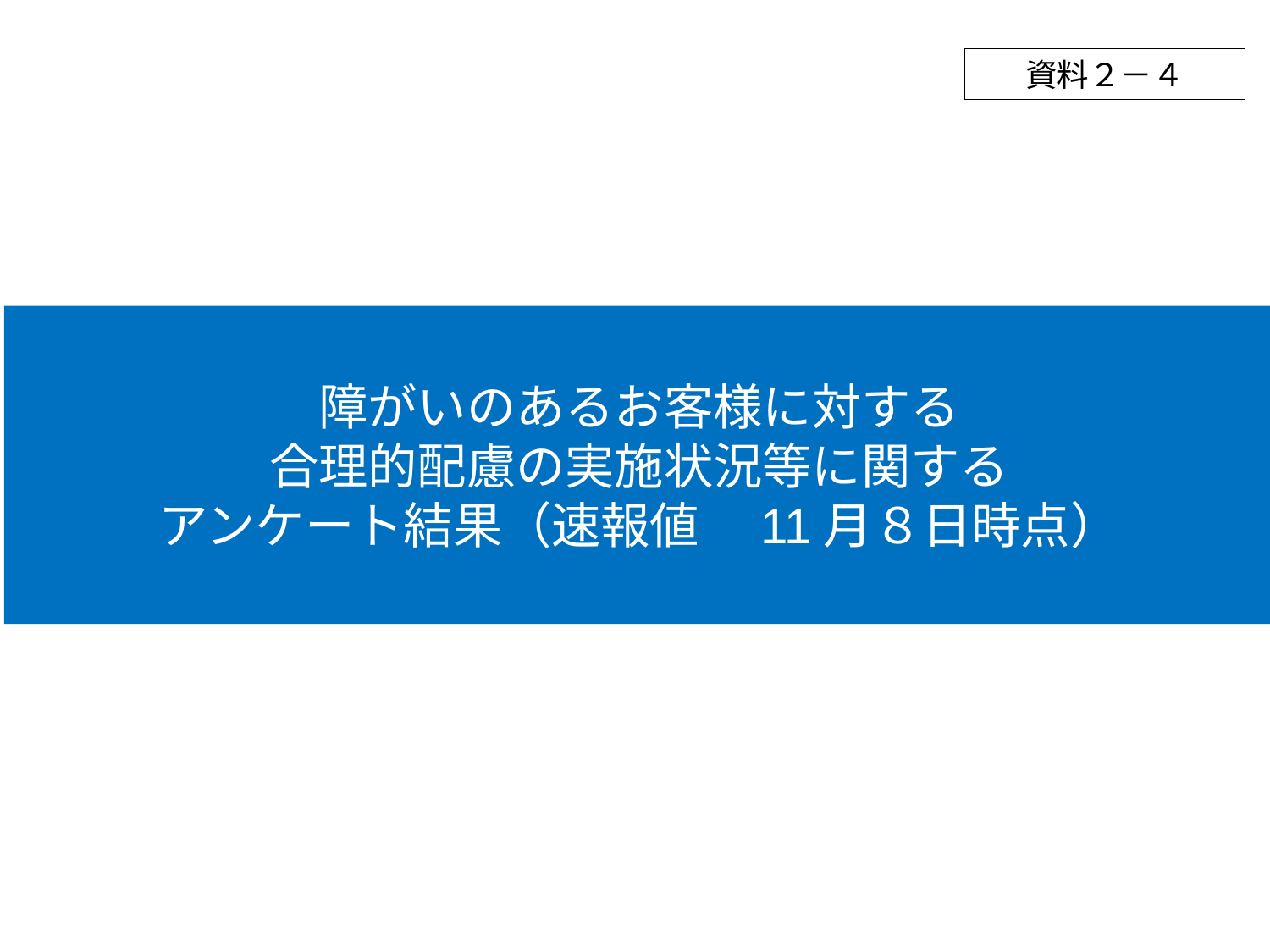

資料２－４
障がいのあるお客様に対する
合理的配慮の実施状況等に関する
アンケート結果（速報値　11月８日時点）